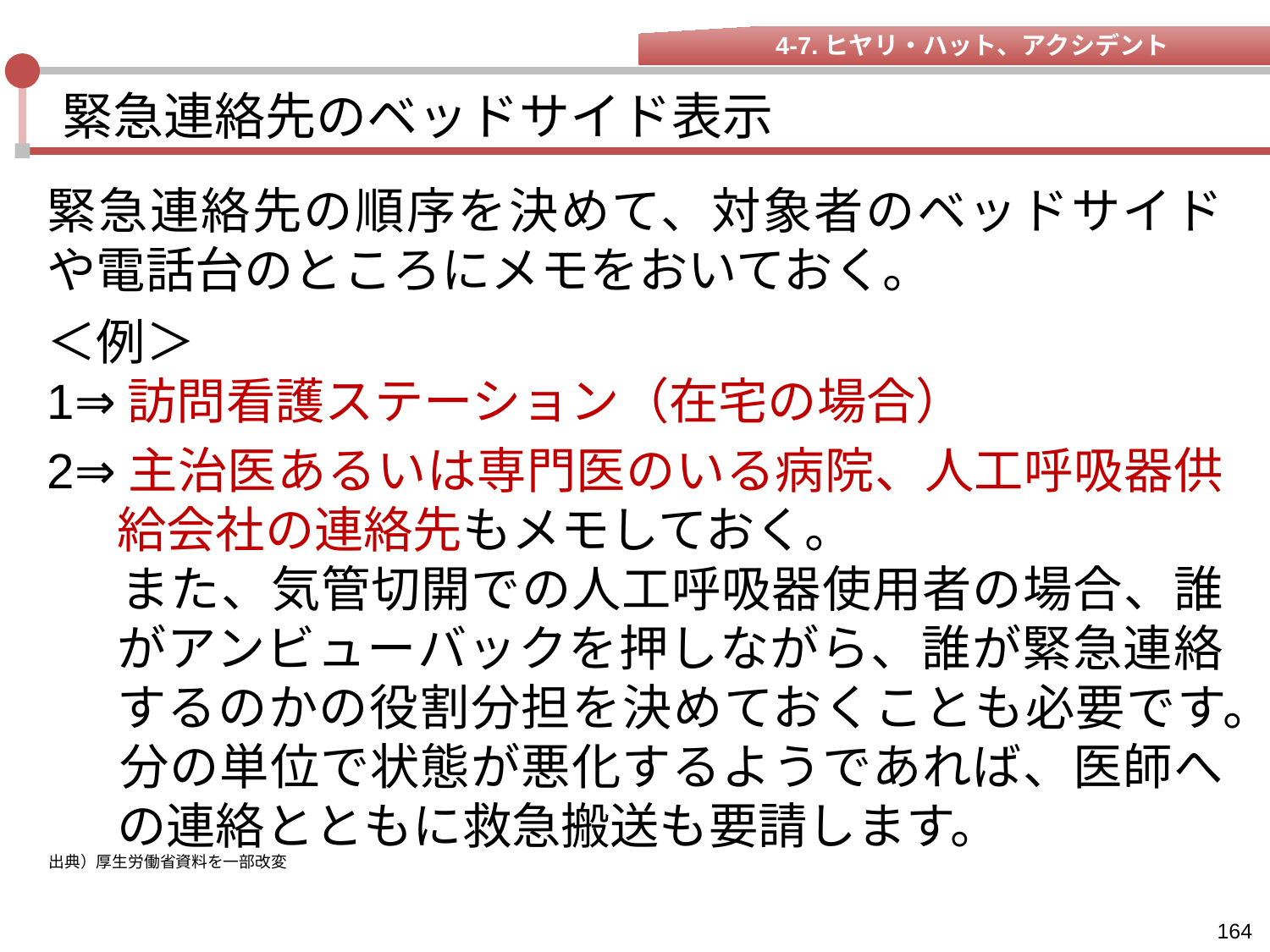

4-7.ヒヤリ・ハット、アクシデント
# 緊急連絡先のベッドサイド表示
緊急連絡先の順序を決めて、対象者のベッドサイドや電話台のところにメモをおいておく。
＜例＞
1⇒訪問看護ステーション（在宅の場合）
2⇒主治医あるいは専門医のいる病院、人工呼吸器供給会社の連絡先もメモしておく。
　  また、気管切開での人工呼吸器使用者の場合、誰がアンビューバックを押しながら、誰が緊急連絡するのかの役割分担を決めておくことも必要です。
     分の単位で状態が悪化するようであれば、医師への連絡とともに救急搬送も要請します。
出典）厚生労働省資料を一部改変
164